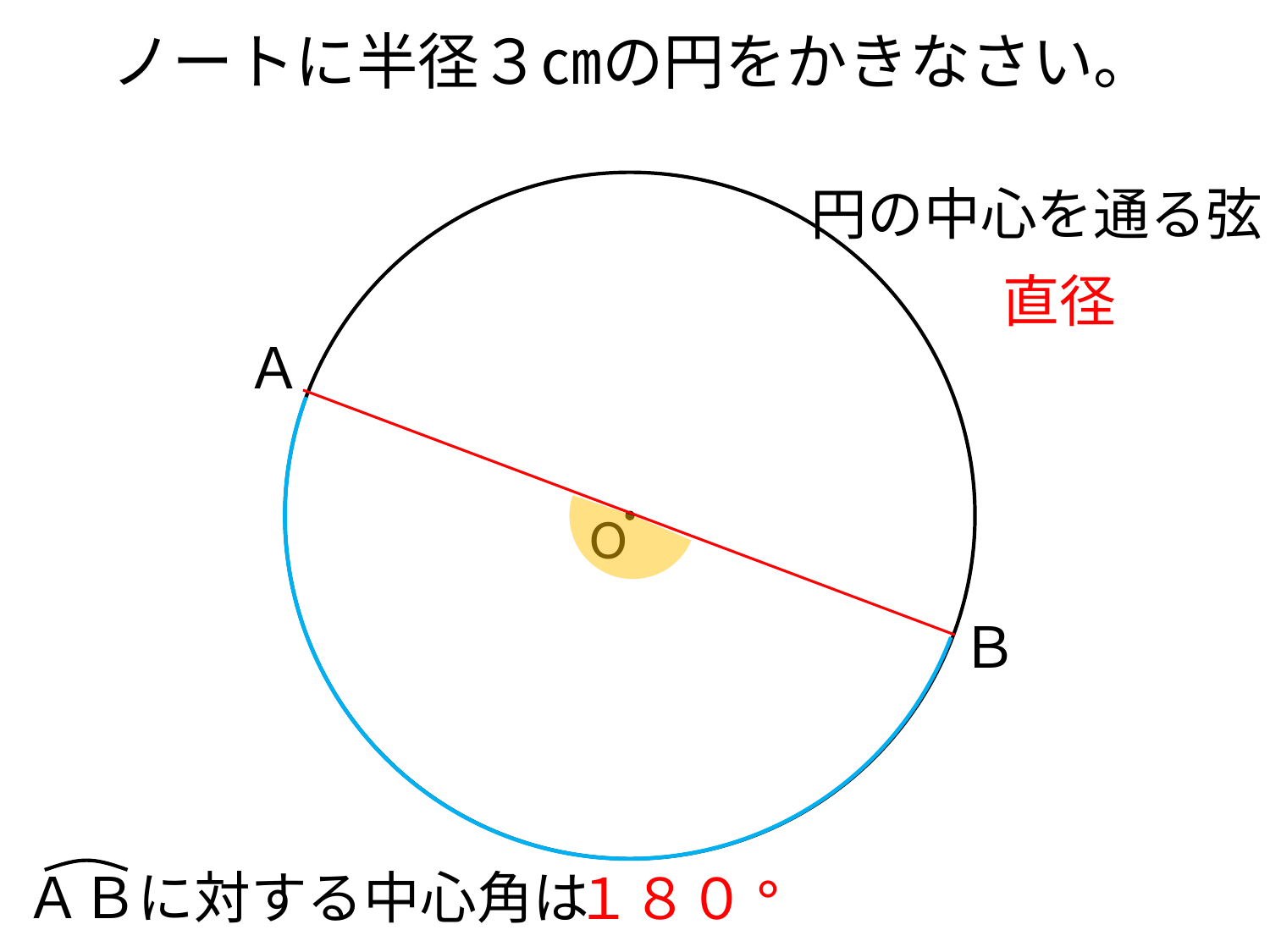

# ノートに半径３㎝の円をかきなさい。
円の中心を通る弦

直径
Ａ

O
Ｂ
ＡＢに対する中心角は

１８０°